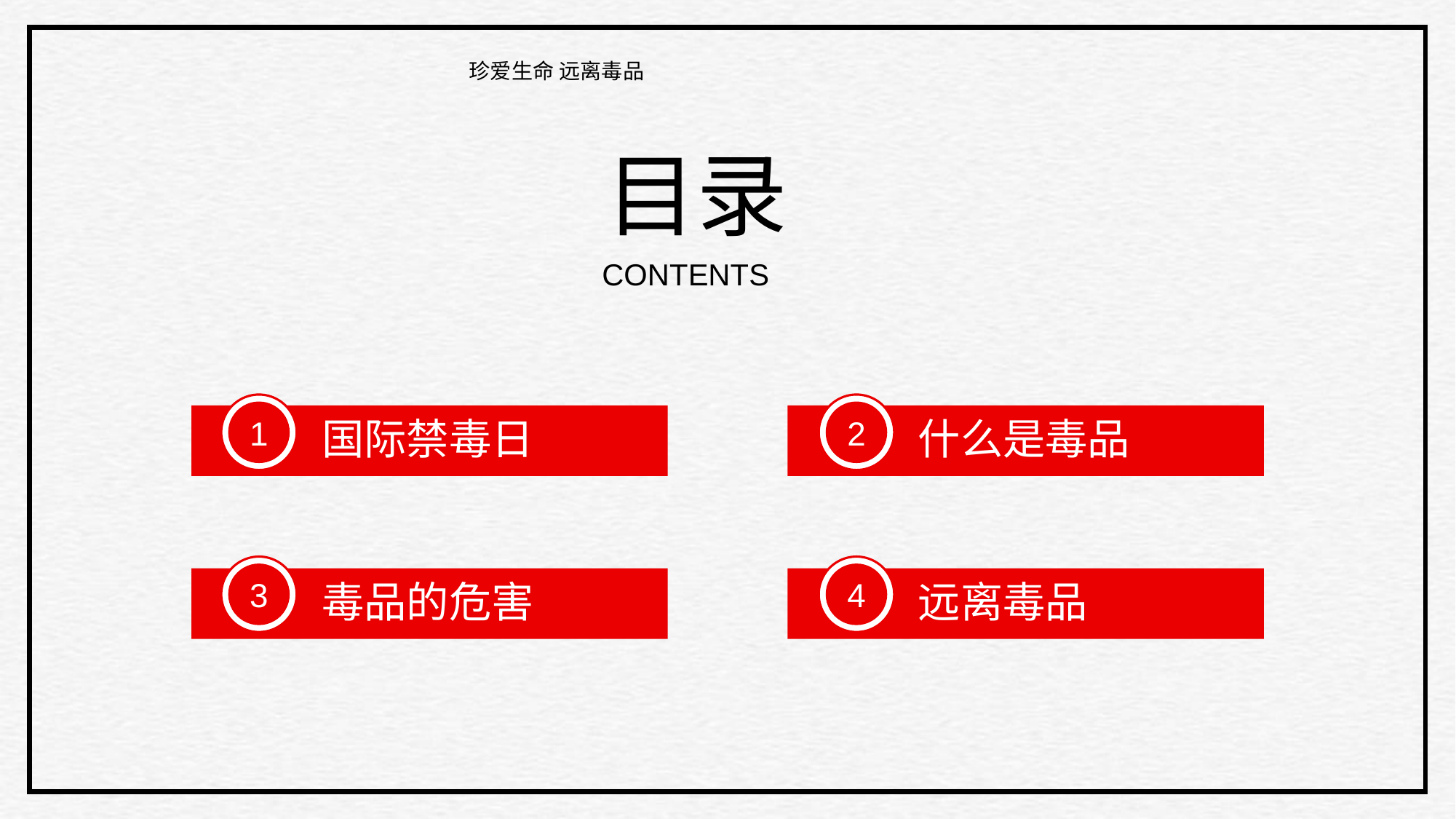

珍爱生命 远离毒品
目录
CONTENTS

1

2

国际禁毒日
什么是毒品

3

4

毒品的危害
远离毒品